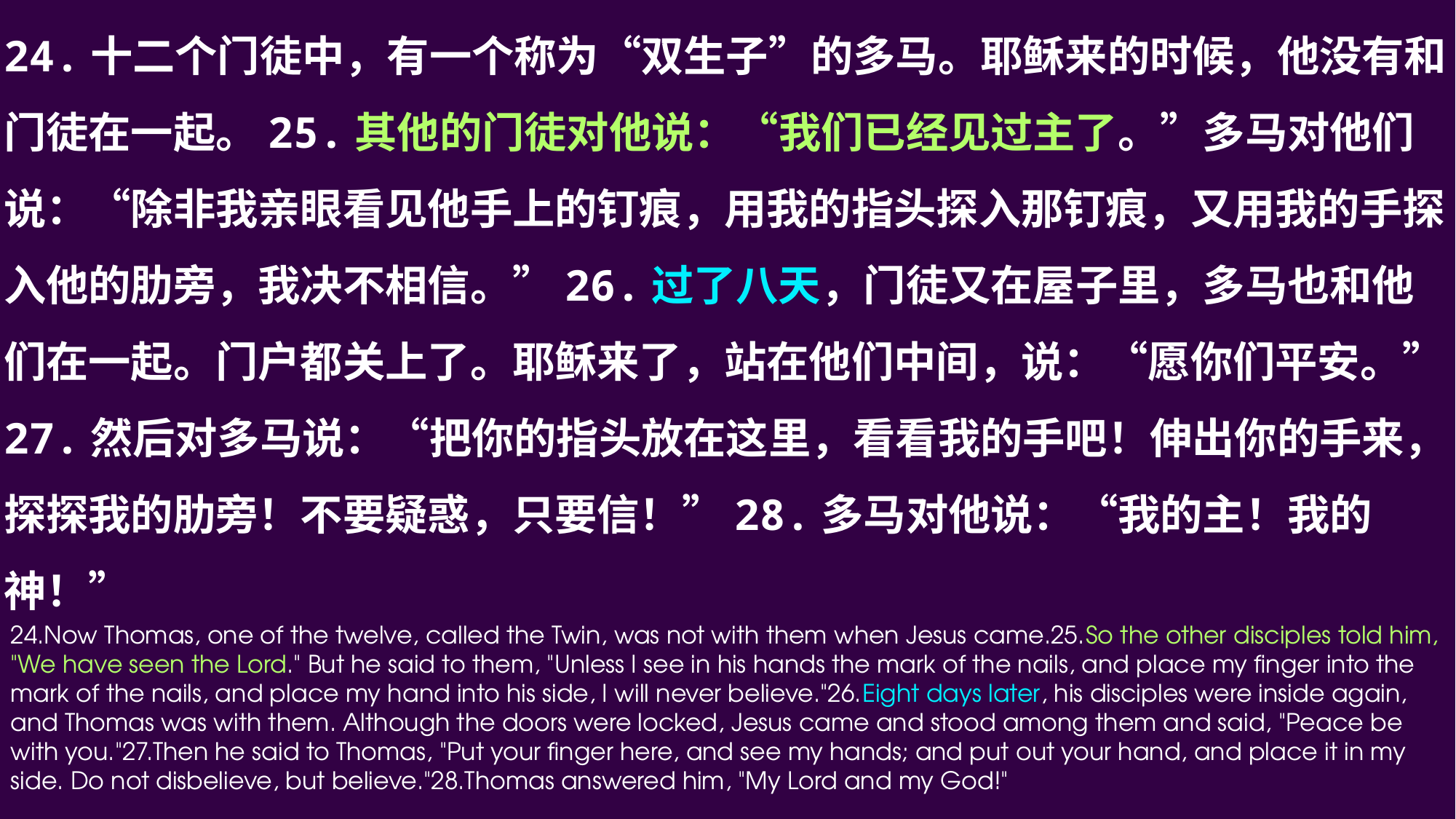

24.十二个门徒中，有一个称为“双生子”的多马。耶稣来的时候，他没有和门徒在一起。25.其他的门徒对他说：“我们已经见过主了。”多马对他们说：“除非我亲眼看见他手上的钉痕，用我的指头探入那钉痕，又用我的手探入他的肋旁，我决不相信。”26.过了八天，门徒又在屋子里，多马也和他们在一起。门户都关上了。耶稣来了，站在他们中间，说：“愿你们平安。”27.然后对多马说：“把你的指头放在这里，看看我的手吧！伸出你的手来，探探我的肋旁！不要疑惑，只要信！”28.多马对他说：“我的主！我的　神！”

24.Now Thomas, one of the twelve, called the Twin, was not with them when Jesus came.25.So the other disciples told him, "We have seen the Lord." But he said to them, "Unless I see in his hands the mark of the nails, and place my finger into the mark of the nails, and place my hand into his side, I will never believe."26.Eight days later, his disciples were inside again, and Thomas was with them. Although the doors were locked, Jesus came and stood among them and said, "Peace be with you."27.Then he said to Thomas, "Put your finger here, and see my hands; and put out your hand, and place it in my side. Do not disbelieve, but believe."28.Thomas answered him, "My Lord and my God!"